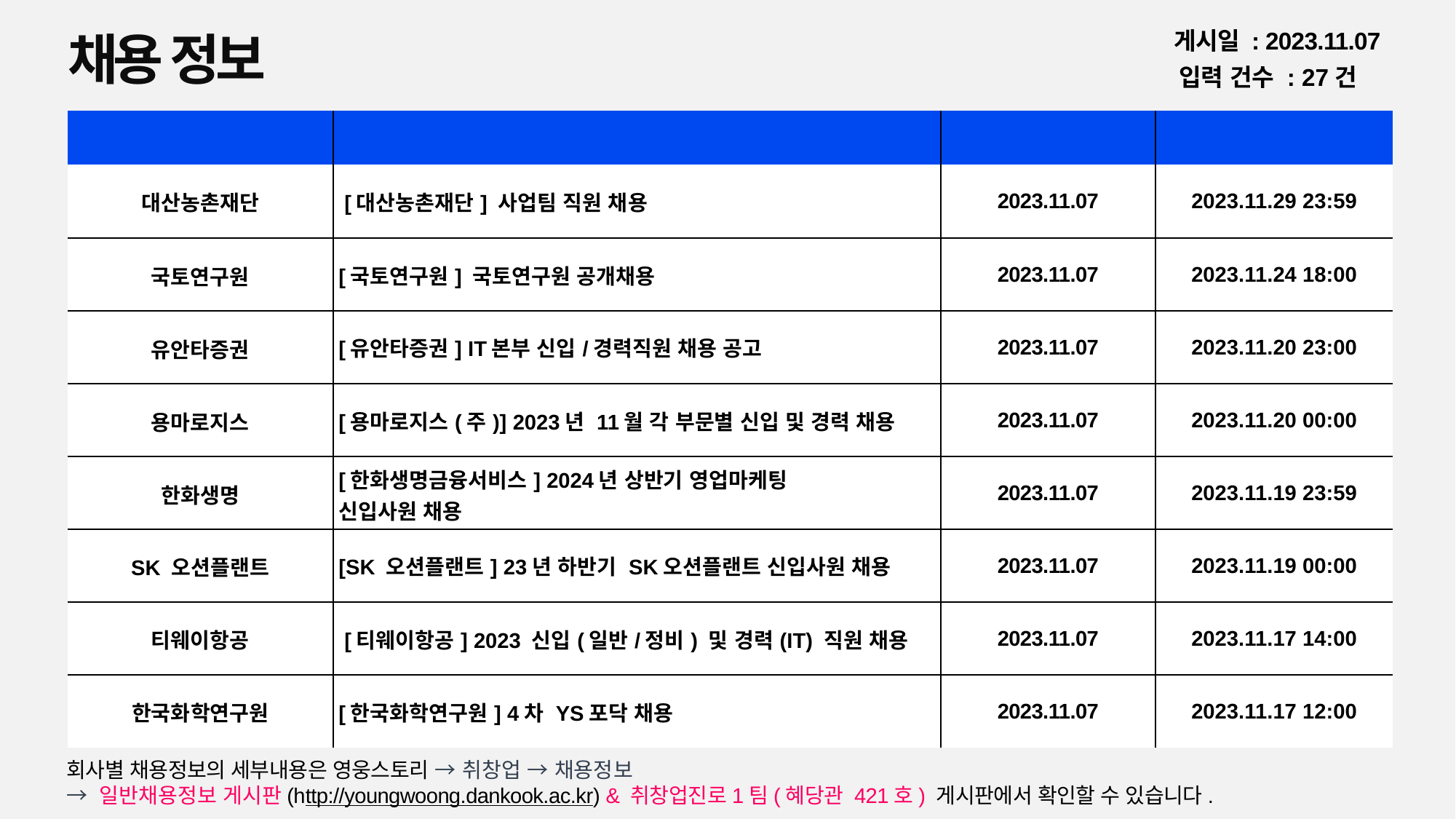

채용 정보
게시일 : 2023.11.07
입력 건수 : 27건
| 회사명 | 공고명 | 등록일 | 마감일 |
| --- | --- | --- | --- |
| 대산농촌재단 | [대산농촌재단] 사업팀 직원 채용 | 2023.11.07 | 2023.11.29 23:59 |
| 국토연구원 | [국토연구원] 국토연구원 공개채용 | 2023.11.07 | 2023.11.24 18:00 |
| 유안타증권 | [유안타증권] IT본부 신입/경력직원 채용 공고 | 2023.11.07 | 2023.11.20 23:00 |
| 용마로지스 | [용마로지스(주)] 2023년 11월 각 부문별 신입 및 경력 채용 | 2023.11.07 | 2023.11.20 00:00 |
| 한화생명 | [한화생명금융서비스] 2024년 상반기 영업마케팅 신입사원 채용 | 2023.11.07 | 2023.11.19 23:59 |
| SK 오션플랜트 | [SK 오션플랜트] 23년 하반기 SK오션플랜트 신입사원 채용 | 2023.11.07 | 2023.11.19 00:00 |
| 티웨이항공 | [티웨이항공] 2023 신입(일반/정비) 및 경력(IT) 직원 채용 | 2023.11.07 | 2023.11.17 14:00 |
| 한국화학연구원 | [한국화학연구원] 4차 YS포닥 채용 | 2023.11.07 | 2023.11.17 12:00 |
회사별 채용정보의 세부내용은 영웅스토리 → 취창업 → 채용정보
→ 일반채용정보 게시판(http://youngwoong.dankook.ac.kr) & 취창업진로1팀(혜당관 421호) 게시판에서 확인할 수 있습니다.